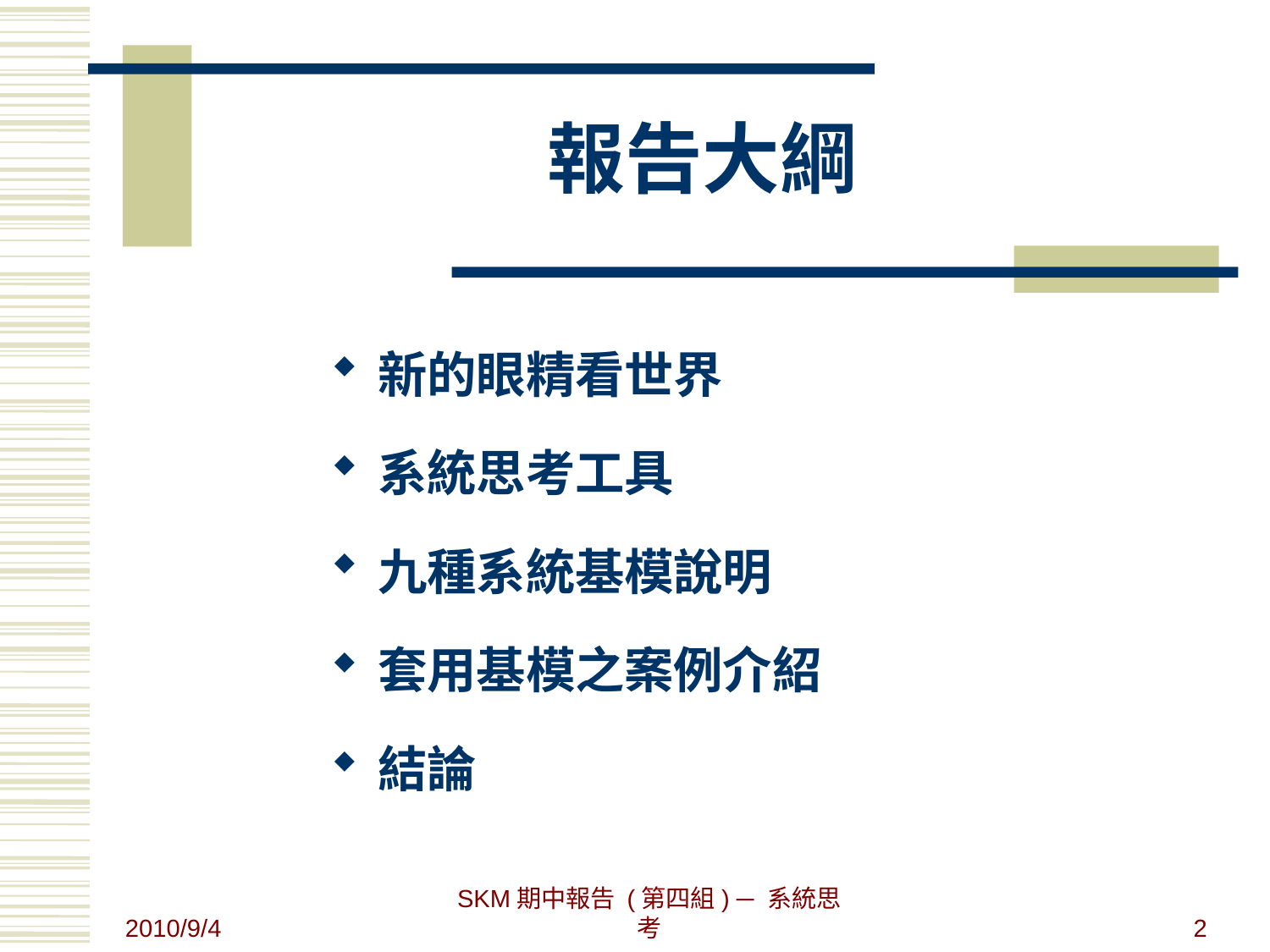

# 報告大綱
新的眼精看世界
系統思考工具
九種系統基模說明
套用基模之案例介紹
結論

2010/9/4
SKM期中報告 (第四組) ─ 系統思考
2